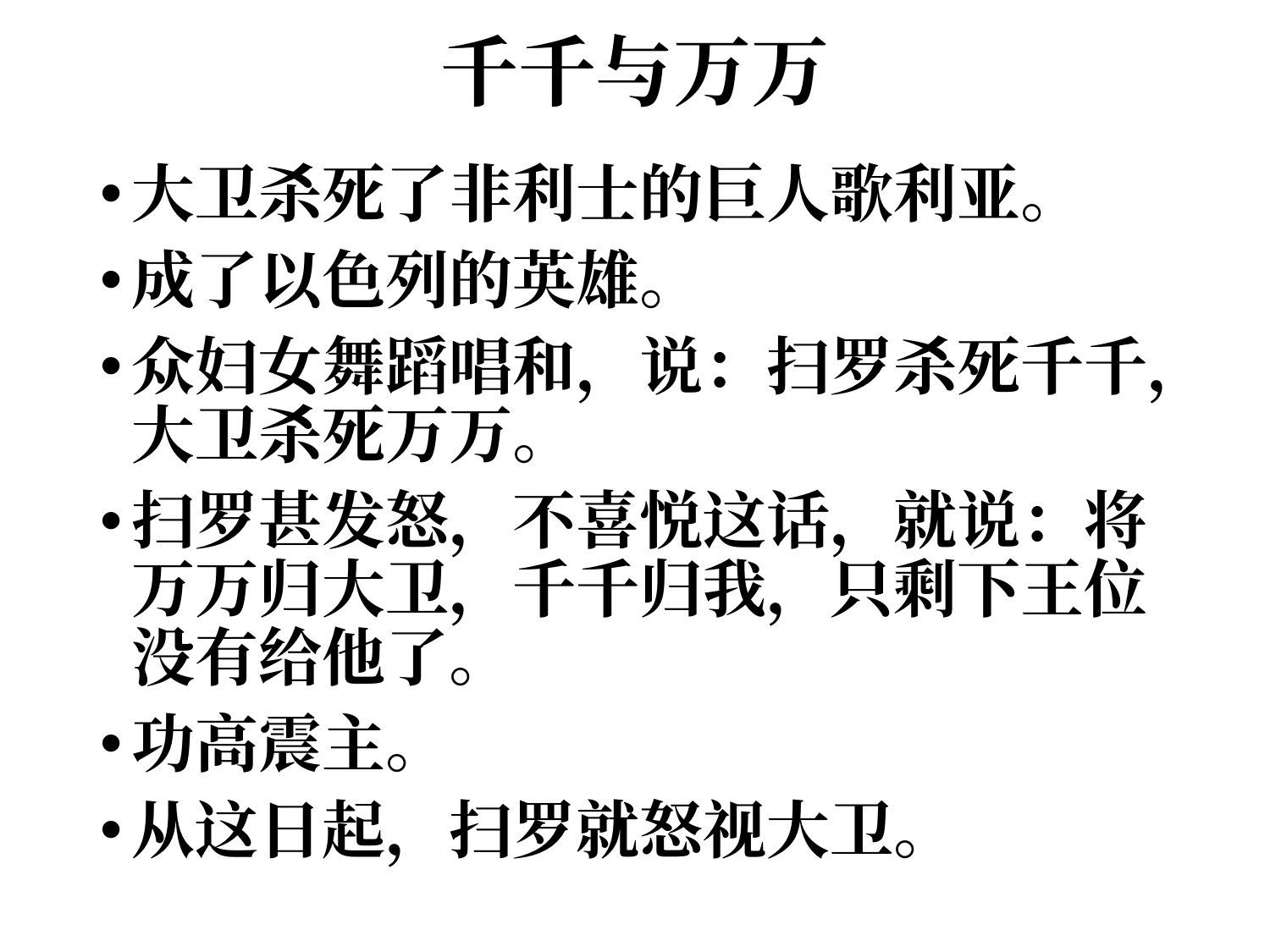

# 千千与万万
大卫杀死了非利士的巨人歌利亚。
成了以色列的英雄。
众妇女舞蹈唱和，说：扫罗杀死千千，大卫杀死万万。
扫罗甚发怒，不喜悦这话，就说：将万万归大卫，千千归我，只剩下王位没有给他了。
功高震主。
从这日起，扫罗就怒视大卫。